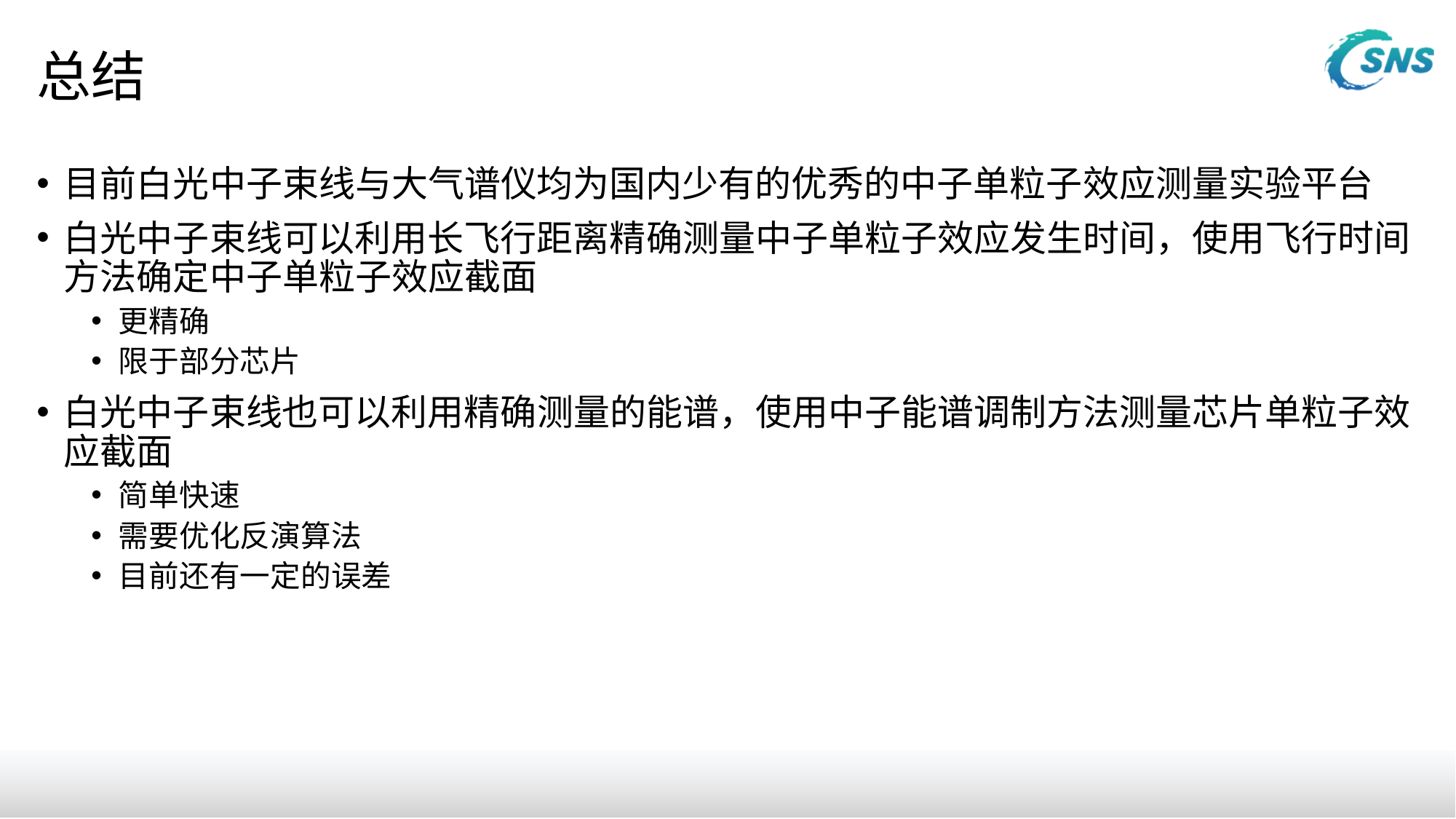

# 总结
目前白光中子束线与大气谱仪均为国内少有的优秀的中子单粒子效应测量实验平台
白光中子束线可以利用长飞行距离精确测量中子单粒子效应发生时间，使用飞行时间方法确定中子单粒子效应截面
更精确
限于部分芯片
白光中子束线也可以利用精确测量的能谱，使用中子能谱调制方法测量芯片单粒子效应截面
简单快速
需要优化反演算法
目前还有一定的误差